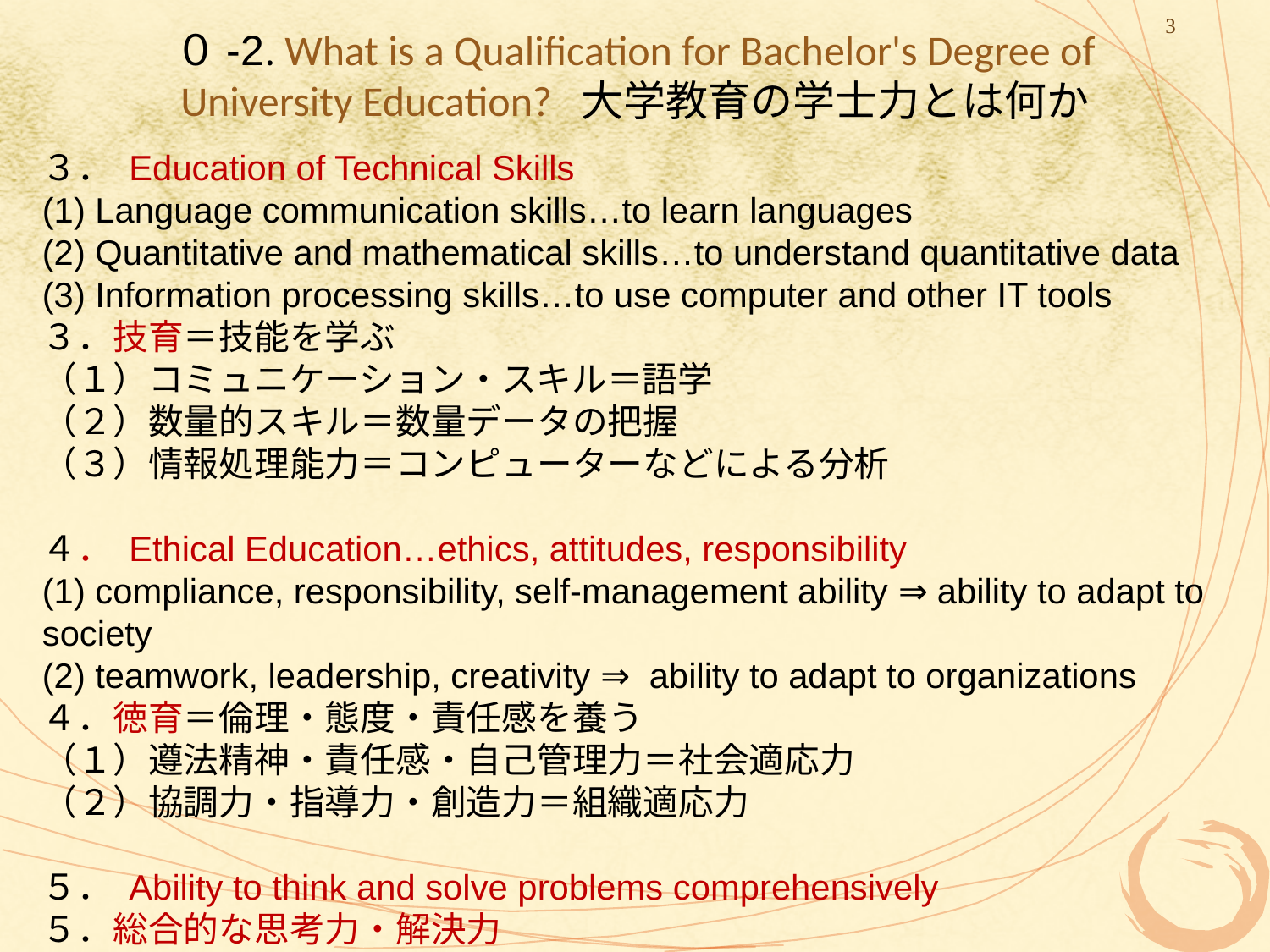

# ０-2. What is a Qualification for Bachelor's Degree of University Education?  大学教育の学士力とは何か
3
３． Education of Technical Skills
(1) Language communication skills…to learn languages
(2) Quantitative and mathematical skills…to understand quantitative data
(3) Information processing skills…to use computer and other IT tools
３．技育＝技能を学ぶ
（１）コミュニケーション・スキル＝語学
（２）数量的スキル＝数量データの把握
（３）情報処理能力＝コンピューターなどによる分析

４． Ethical Education…ethics, attitudes, responsibility
(1) compliance, responsibility, self-management ability ⇒ ability to adapt to society
(2) teamwork, leadership, creativity ⇒  ability to adapt to organizations
４．徳育＝倫理・態度・責任感を養う
（１）遵法精神・責任感・自己管理力＝社会適応力
（２）協調力・指導力・創造力＝組織適応力

５． Ability to think and solve problems comprehensively
５．総合的な思考力・解決力